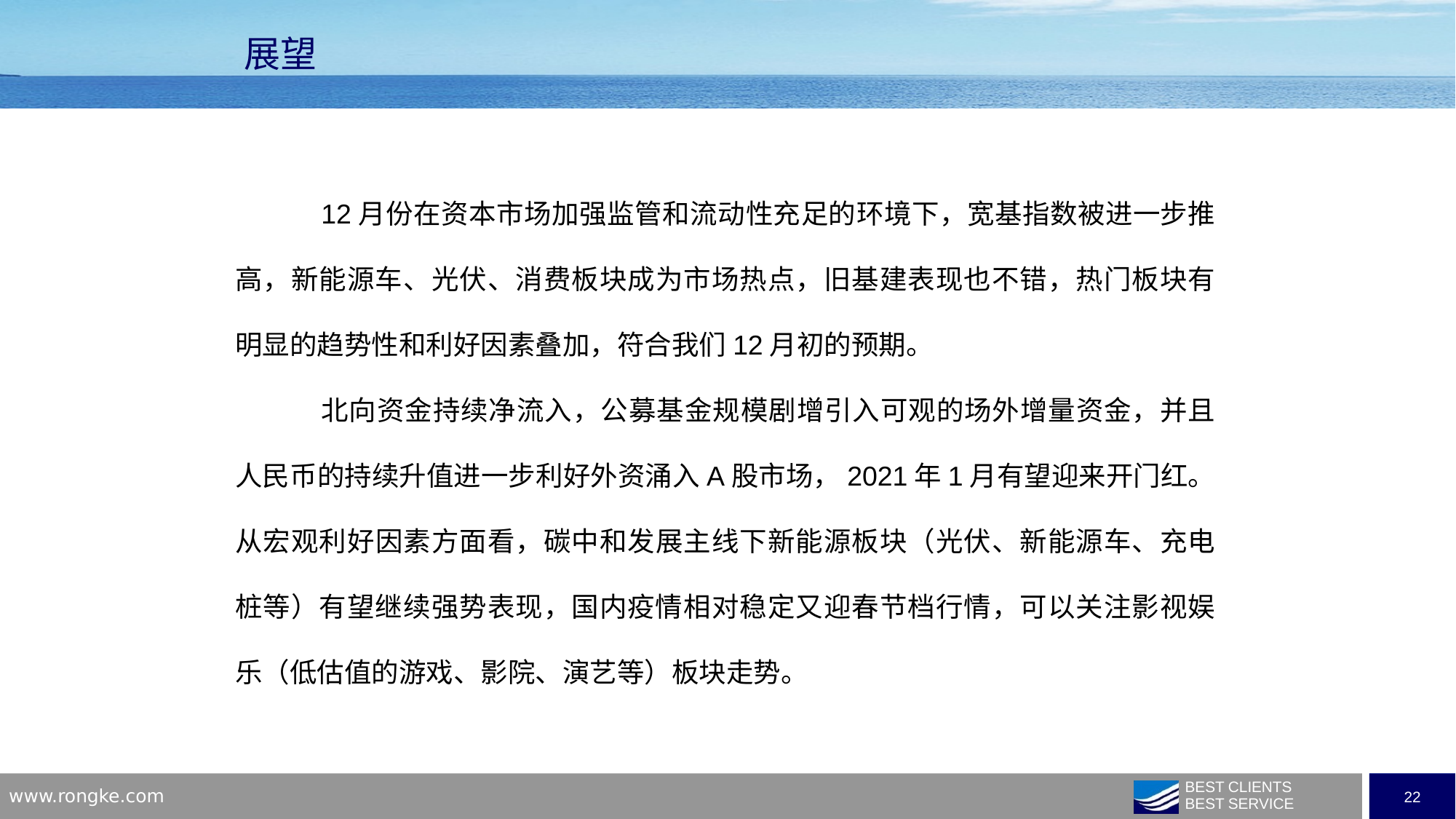

展望

12月份在资本市场加强监管和流动性充足的环境下，宽基指数被进一步推高，新能源车、光伏、消费板块成为市场热点，旧基建表现也不错，热门板块有明显的趋势性和利好因素叠加，符合我们12月初的预期。
北向资金持续净流入，公募基金规模剧增引入可观的场外增量资金，并且人民币的持续升值进一步利好外资涌入A股市场，2021年1月有望迎来开门红。从宏观利好因素方面看，碳中和发展主线下新能源板块（光伏、新能源车、充电桩等）有望继续强势表现，国内疫情相对稳定又迎春节档行情，可以关注影视娱乐（低估值的游戏、影院、演艺等）板块走势。